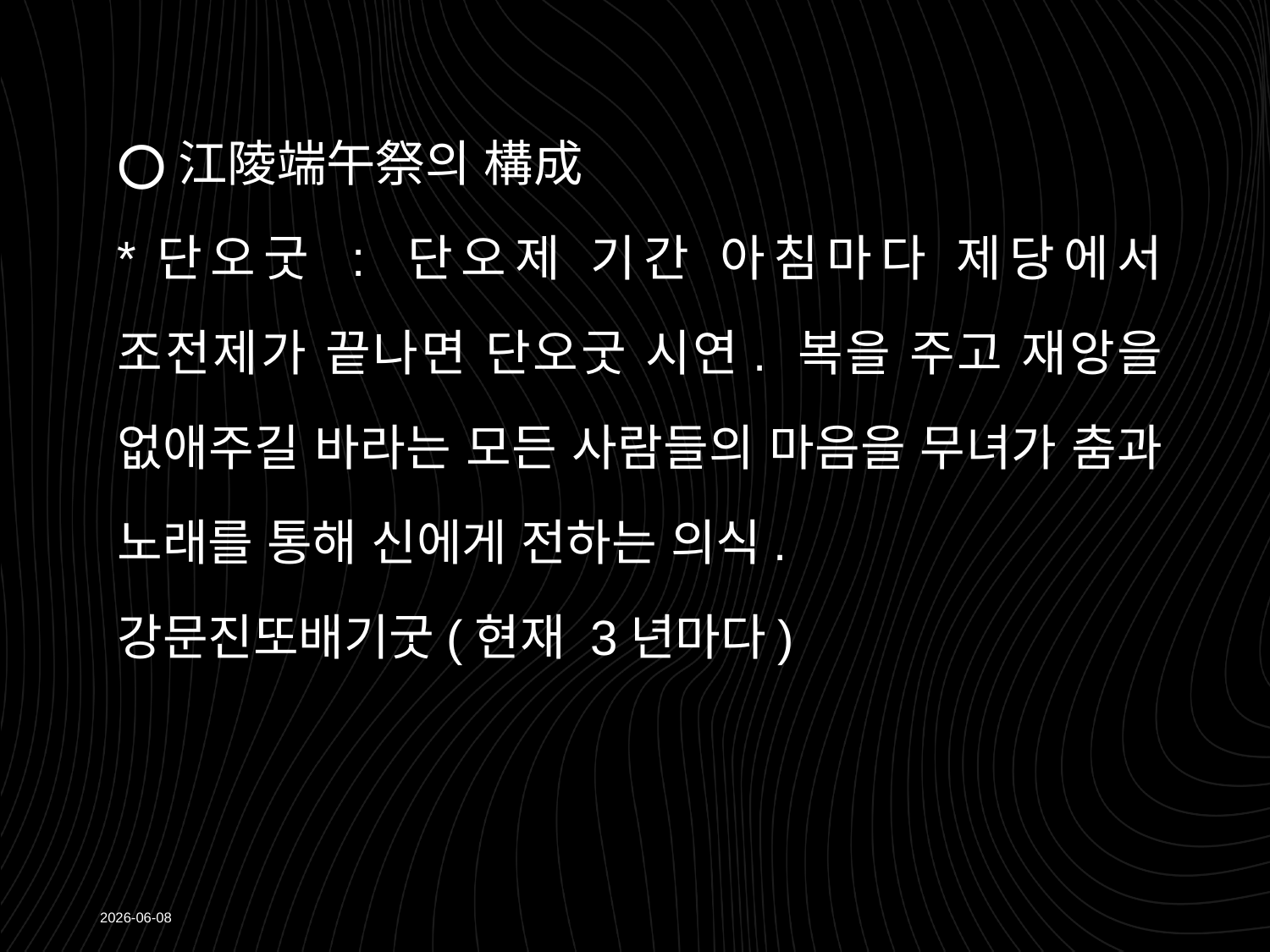

⭕江陵端午祭의 構成
*단오굿 : 단오제 기간 아침마다 제당에서 조전제가 끝나면 단오굿 시연. 복을 주고 재앙을 없애주길 바라는 모든 사람들의 마음을 무녀가 춤과 노래를 통해 신에게 전하는 의식.
강문진또배기굿(현재 3년마다)

2026-06-08